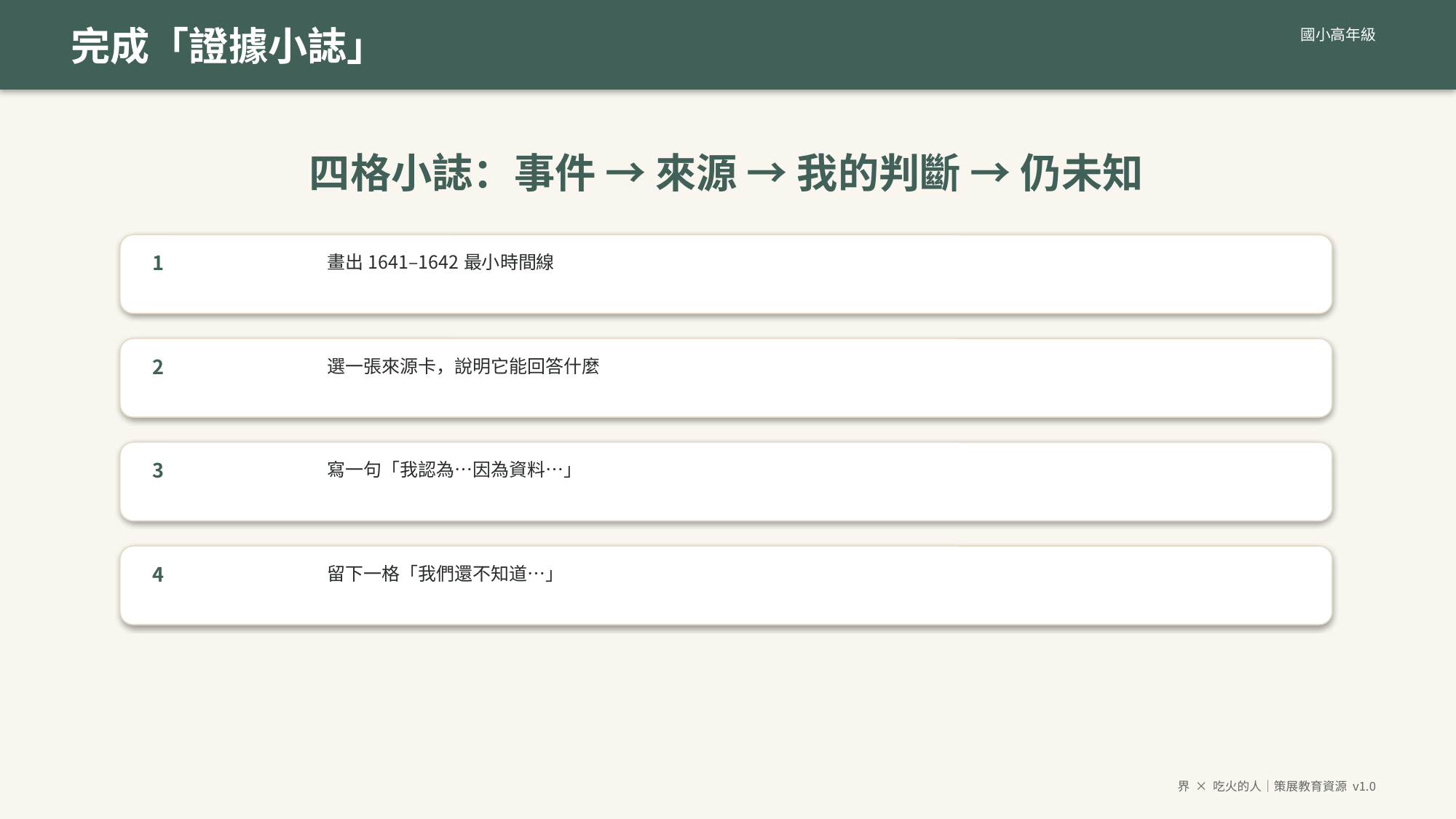

完成「證據小誌」
國小高年級
四格小誌：事件 → 來源 → 我的判斷 → 仍未知

1
畫出1641–1642最小時間線

2
選一張來源卡，說明它能回答什麼

3
寫一句「我認為…因為資料…」

4
留下一格「我們還不知道…」

界 × 吃火的人｜策展教育資源 v1.0